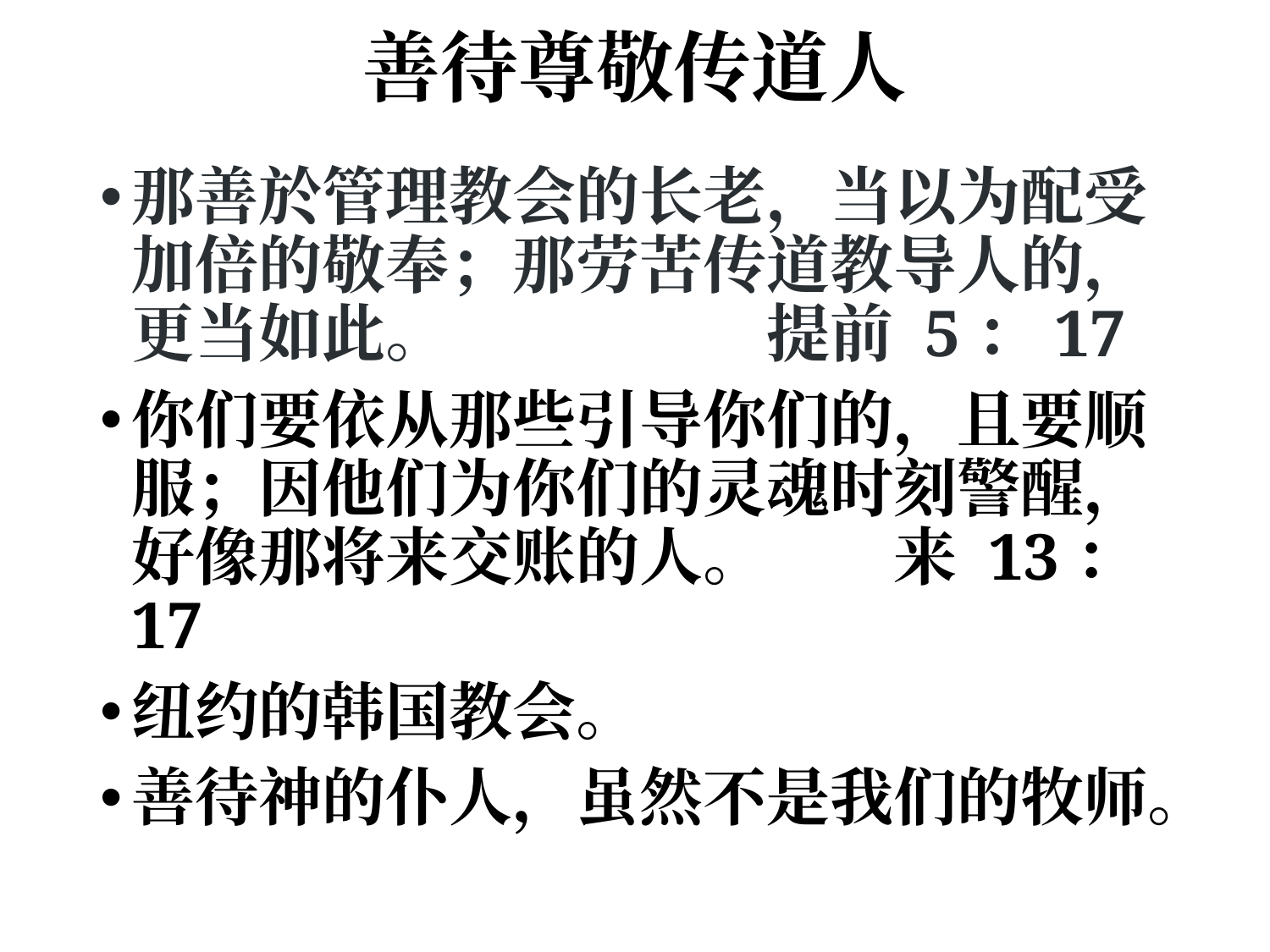

# 善待尊敬传道人
那善於管理教会的长老，当以为配受加倍的敬奉；那劳苦传道教导人的，更当如此。			提前 5：17
你们要依从那些引导你们的，且要顺服；因他们为你们的灵魂时刻警醒，好像那将来交账的人。	来 13：17
纽约的韩国教会。
善待神的仆人，虽然不是我们的牧师。